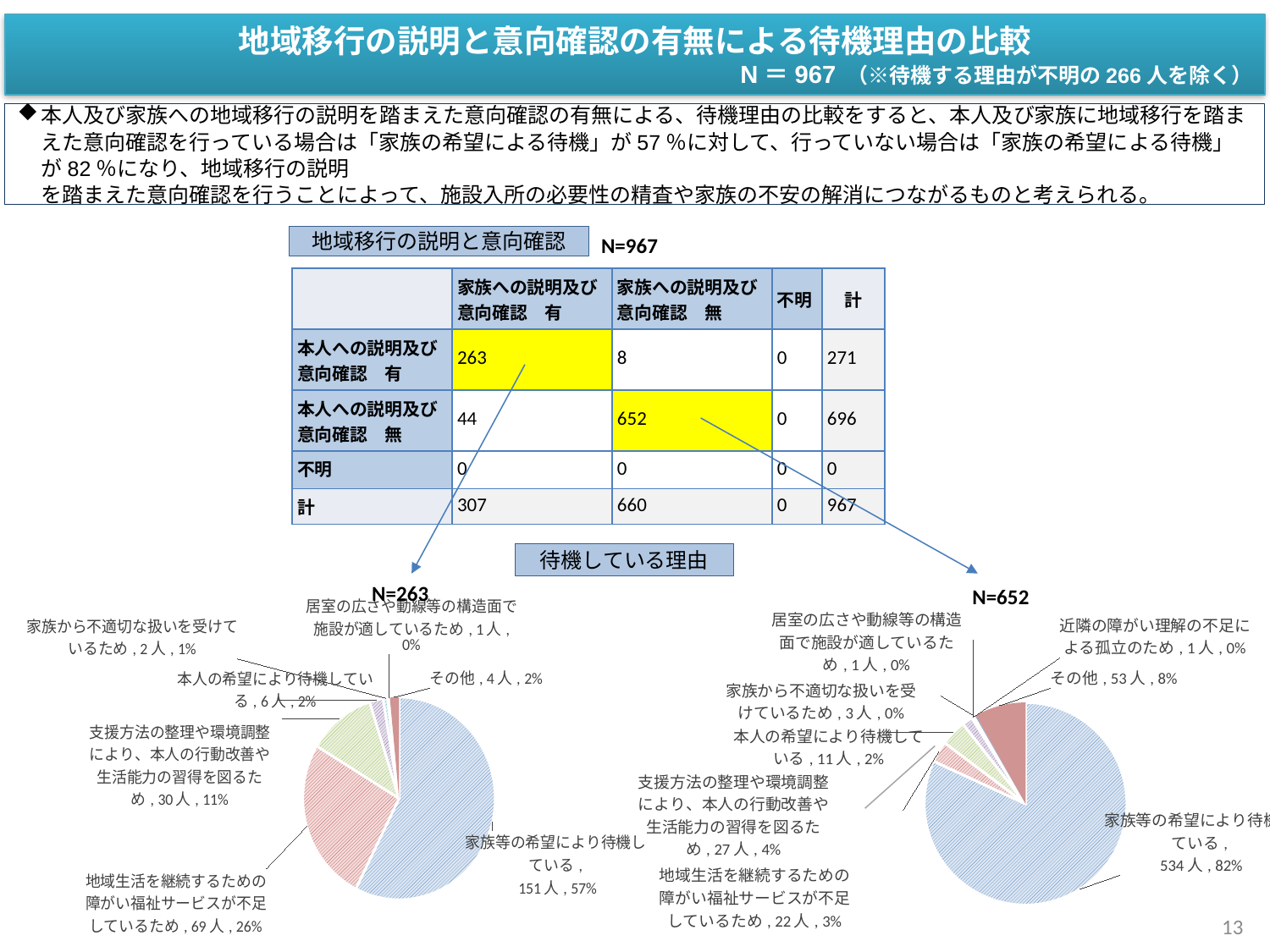

地域移行の説明と意向確認の有無による待機理由の比較
N＝967 （※待機する理由が不明の266人を除く）
本人及び家族への地域移行の説明を踏まえた意向確認の有無による、待機理由の比較をすると、本人及び家族に地域移行を踏まえた意向確認を行っている場合は「家族の希望による待機」が57％に対して、行っていない場合は「家族の希望による待機」が82％になり、地域移行の説明
を踏まえた意向確認を行うことによって、施設入所の必要性の精査や家族の不安の解消につながるものと考えられる。
地域移行の説明と意向確認
N=967
|  | 家族への説明及び 意向確認　有 | 家族への説明及び 意向確認　無 | 不明 | 計 |
| --- | --- | --- | --- | --- |
| 本人への説明及び 意向確認　有 | 263 | 8 | 0 | 271 |
| 本人への説明及び 意向確認　無 | 44 | 652 | 0 | 696 |
| 不明 | 0 | 0 | 0 | 0 |
| 計 | 307 | 660 | 0 | 967 |
待機している理由
N=263

### Chart

| Category | 家族等の希望内容 |
|---|---|
| 家族等の希望により待機している | 151.0 |
| 地域生活を継続するための障がい福祉サービスが不足しているため | 69.0 |
| 支援方法の整理や環境調整により、本人の行動改善や生活能力の習得を図るため | 30.0 |
| 本人の希望により待機している | 6.0 |
| 家族から不適切な扱いを受けているため | 2.0 |
| 居室の広さや動線等の構造面で施設が適しているため | 1.0 |
| 近隣の障がい理解の不足による孤立のため | 0.0 |
| その他 | 4.0 |
N=652

### Chart

| Category | 家族等の希望内容 |
|---|---|
| 家族等の希望により待機している | 534.0 |
| 地域生活を継続するための障がい福祉サービスが不足しているため | 22.0 |
| 支援方法の整理や環境調整により、本人の行動改善や生活能力の習得を図るため | 27.0 |
| 本人の希望により待機している | 11.0 |
| 家族から不適切な扱いを受けているため | 3.0 |
| 居室の広さや動線等の構造面で施設が適しているため | 1.0 |
| 近隣の障がい理解の不足による孤立のため | 1.0 |
| その他 | 53.0 |
13